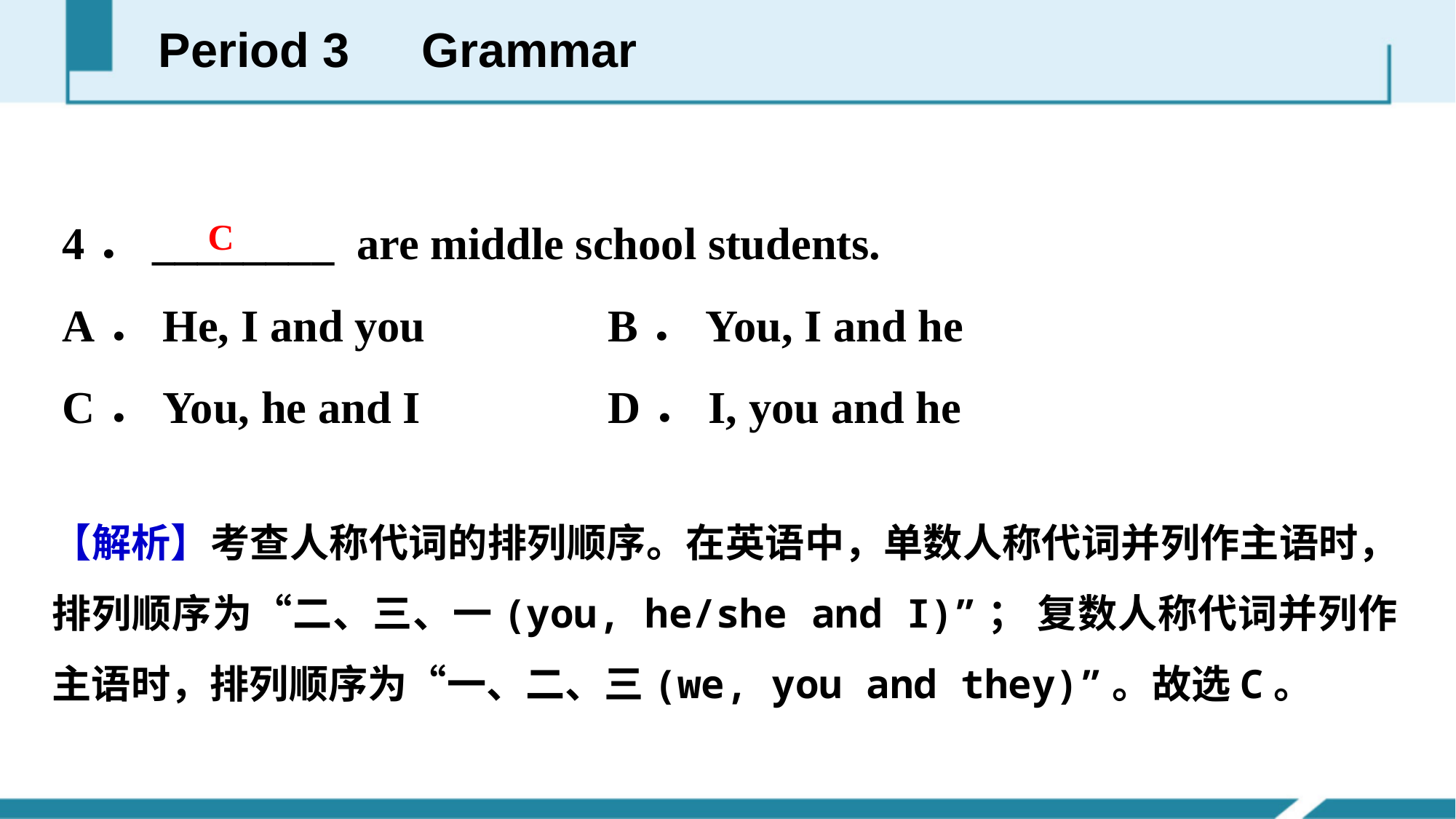

Period 3　Grammar
4．________  are middle school students.
A．He, I and you		B．You, I and he
C．You, he and I		D．I, you and he
C
【解析】考查人称代词的排列顺序。在英语中，单数人称代词并列作主语时，排列顺序为“二、三、一(you, he/she and I)”； 复数人称代词并列作主语时，排列顺序为“一、二、三(we, you and they)”。故选C。